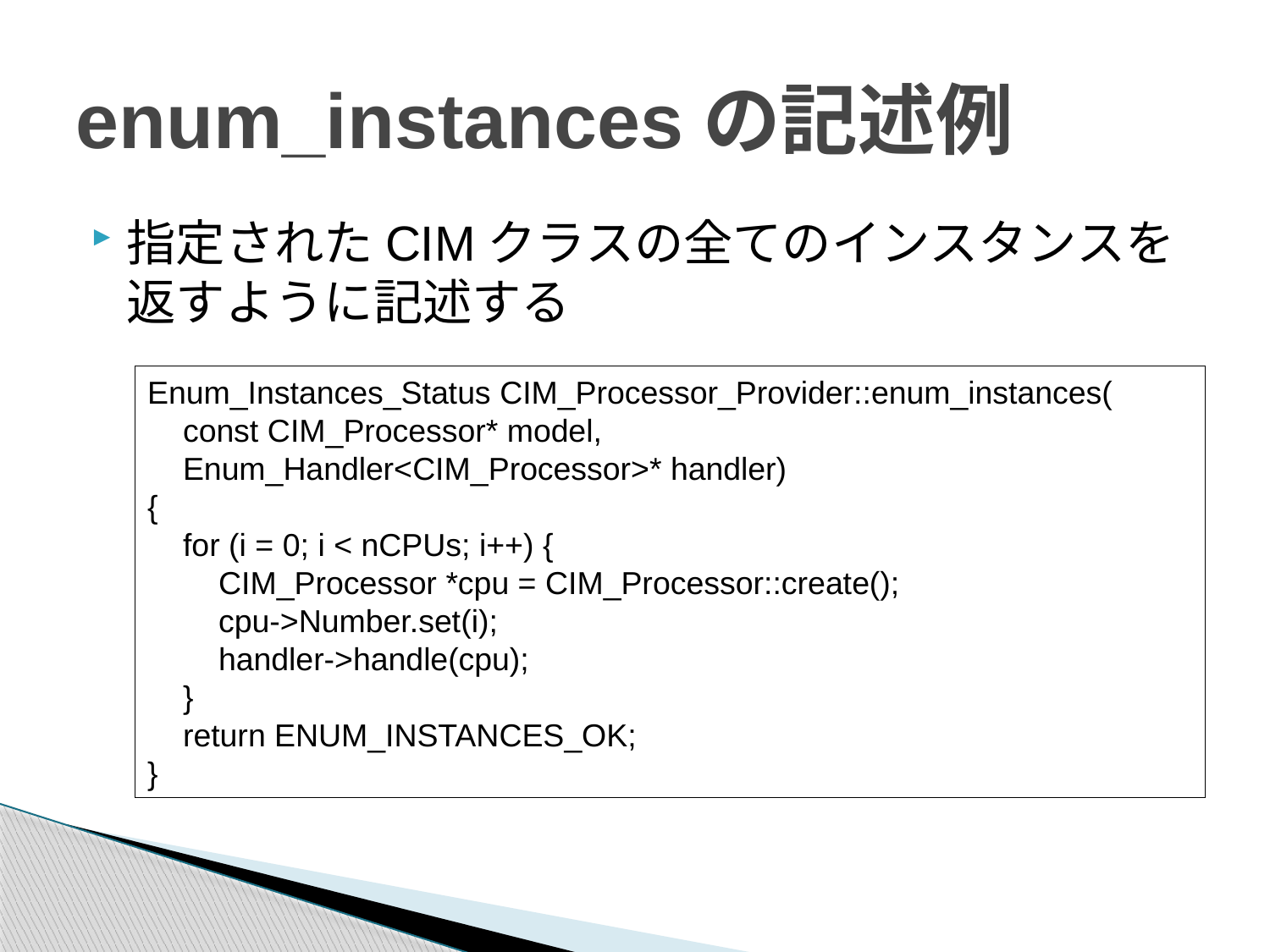

# enum_instancesの記述例
指定されたCIMクラスの全てのインスタンスを返すように記述する

Enum_Instances_Status CIM_Processor_Provider::enum_instances(
    const CIM_Processor* model,
    Enum_Handler<CIM_Processor>* handler)
{
    for (i = 0; i < nCPUs; i++) {
        CIM_Processor *cpu = CIM_Processor::create();
        cpu->Number.set(i);
        handler->handle(cpu);
    }
    return ENUM_INSTANCES_OK;
}